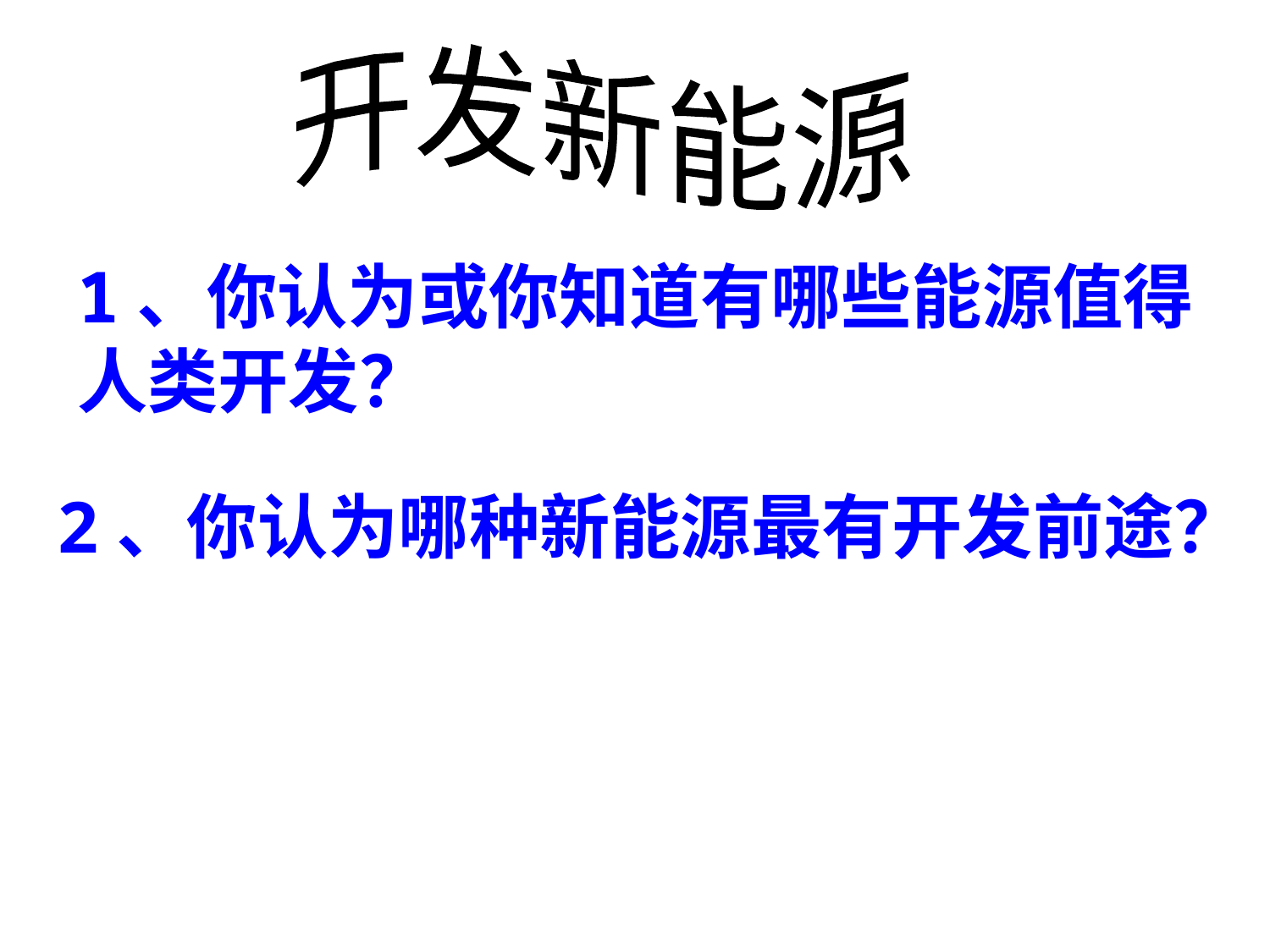

开发新能源
1、你认为或你知道有哪些能源值得人类开发？
2、你认为哪种新能源最有开发前途？